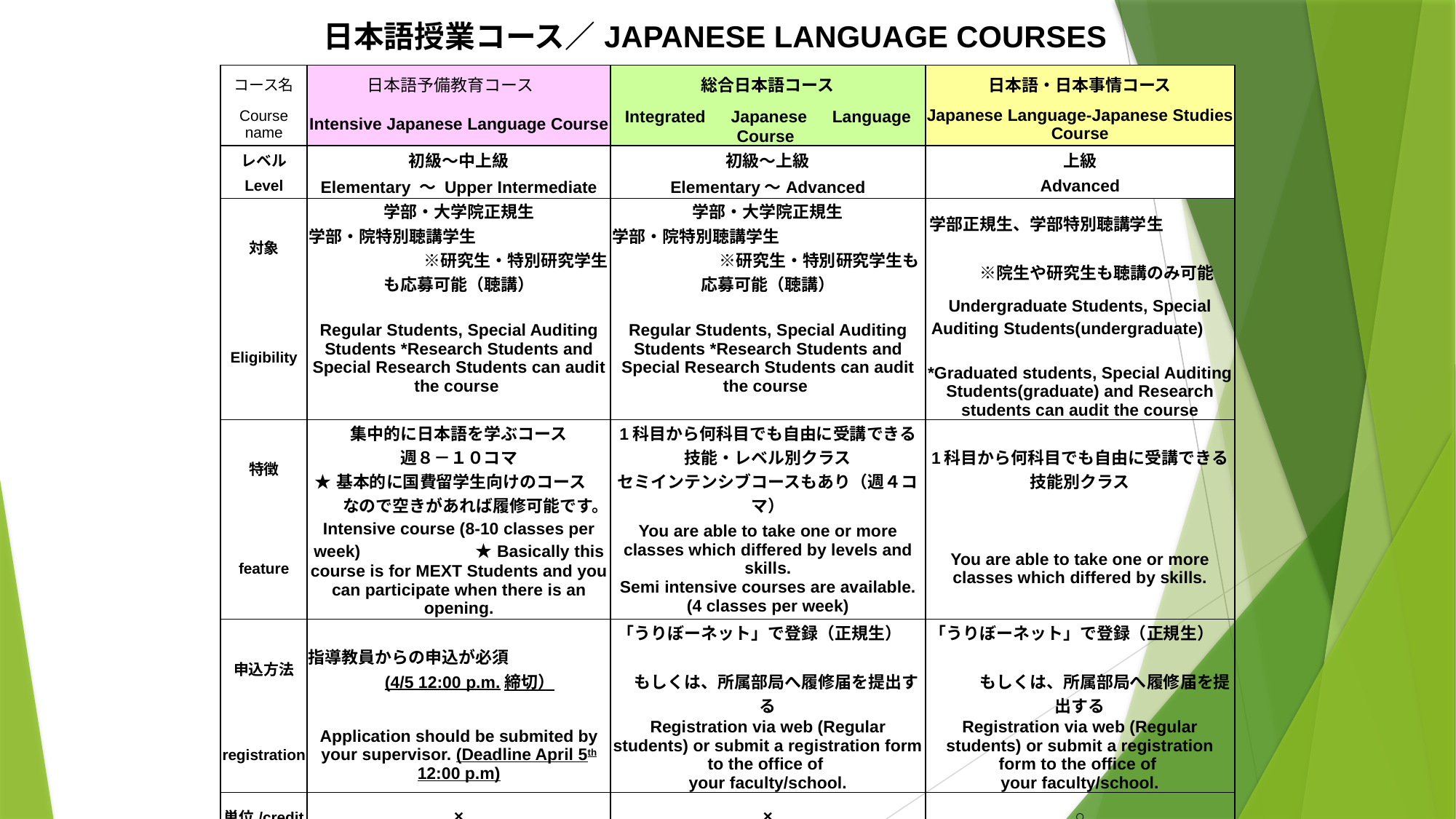

| 日本語授業コース／JAPANESE LANGUAGE COURSES |  |  |  |
| --- | --- | --- | --- |
| コース名 | 日本語予備教育コース | 総合日本語コース | 日本語・日本事情コース |
| Course name | Intensive Japanese Language Course | Integrated　Japanese　Language Course | Japanese Language-Japanese Studies Course |
| レベル | 初級～中上級 | 初級～上級 | 上級 |
| Level | Elementary ～ Upper Intermediate | Elementary～Advanced | Advanced |
| 対象 | 学部・大学院正規生 学部・院特別聴講学生　　　　　　　 　　　　　 ※研究生・特別研究学生も応募可能（聴講） | 学部・大学院正規生 学部・院特別聴講学生　　　　　　　 　　　　　 ※研究生・特別研究学生も応募可能（聴講） | 学部正規生、学部特別聴講学生　　　　　　　　　　　　　　　　　　　　　　　　※院生や研究生も聴講のみ可能 |
| Eligibility | Regular Students, Special Auditing Students \*Research Students and Special Research Students can audit the course | Regular Students, Special Auditing Students \*Research Students and Special Research Students can audit the course | Undergraduate Students, Special Auditing Students(undergraduate) 　　 \*Graduated students, Special Auditing Students(graduate) and Research students can audit the course |
| 特徴 | 集中的に日本語を学ぶコース 週８－１０コマ ★基本的に国費留学生向けのコース　　　なので空きがあれば履修可能です。 | 1科目から何科目でも自由に受講できる 技能・レベル別クラス セミインテンシブコースもあり（週４コマ） | 1科目から何科目でも自由に受講できる 技能別クラス |
| feature | Intensive course (8-10 classes per week) 　 ★Basically this course is for MEXT Students and you can participate when there is an opening. | You are able to take one or more classes which differed by levels and skills. Semi intensive courses are available. (4 classes per week) | You are able to take one or more classes which differed by skills. |
| 申込方法 | 指導教員からの申込が必須　　　　　　　(4/5 12:00 p.m.締切） | 「うりぼーネット」で登録（正規生）　　　　　　　　　　　　 　　　　　　　　もしくは、所属部局へ履修届を提出する | 「うりぼーネット」で登録（正規生）　　　　　　　　　　　　　　　 　　　　　　　もしくは、所属部局へ履修届を提出する |
| registration | Application should be submited by your supervisor. (Deadline April 5th 12:00 p.m) | Registration via web (Regular students) or submit a registration form to the office of your faculty/school. | Registration via web (Regular students) or submit a registration form to the office of your faculty/school. |
| 単位/credit | × | × | ○ |
|  |  |  |  |
| ※詳細スケジュールについては時間割表をご覧ください　　　　　　　　　　　　　　　　　　　　　　　　　　　　　　　　　　　　　　　　　　＊For further information, please check each class timetable |  |  |  |